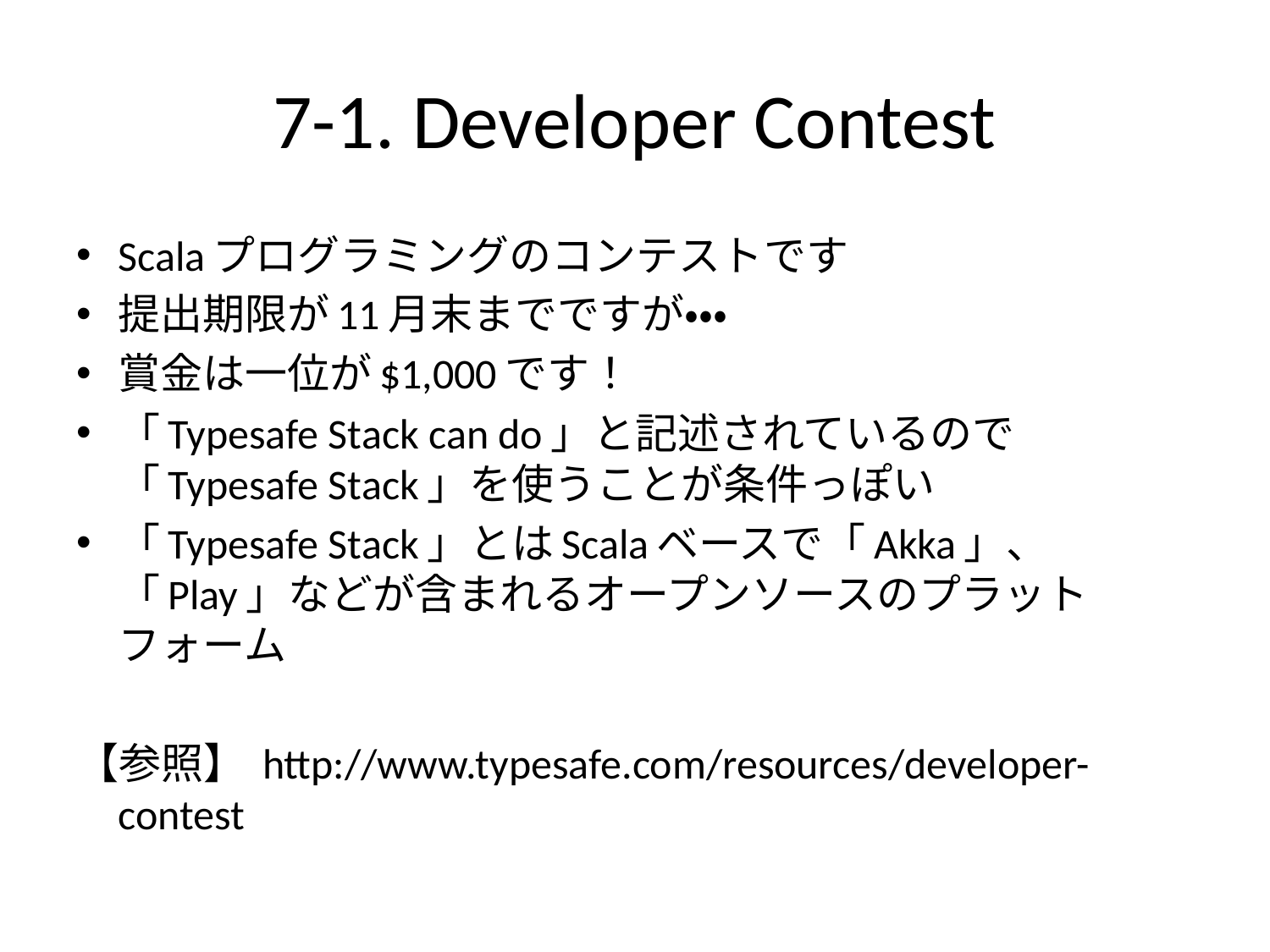

# 7-1. Developer Contest
Scalaプログラミングのコンテストです
提出期限が11月末までですが・・・
賞金は一位が$1,000です！
「Typesafe Stack can do」と記述されているので「Typesafe Stack」を使うことが条件っぽい
「Typesafe Stack」とはScalaベースで「Akka」、「Play」などが含まれるオープンソースのプラットフォーム

【参照】 http://www.typesafe.com/resources/developer-contest